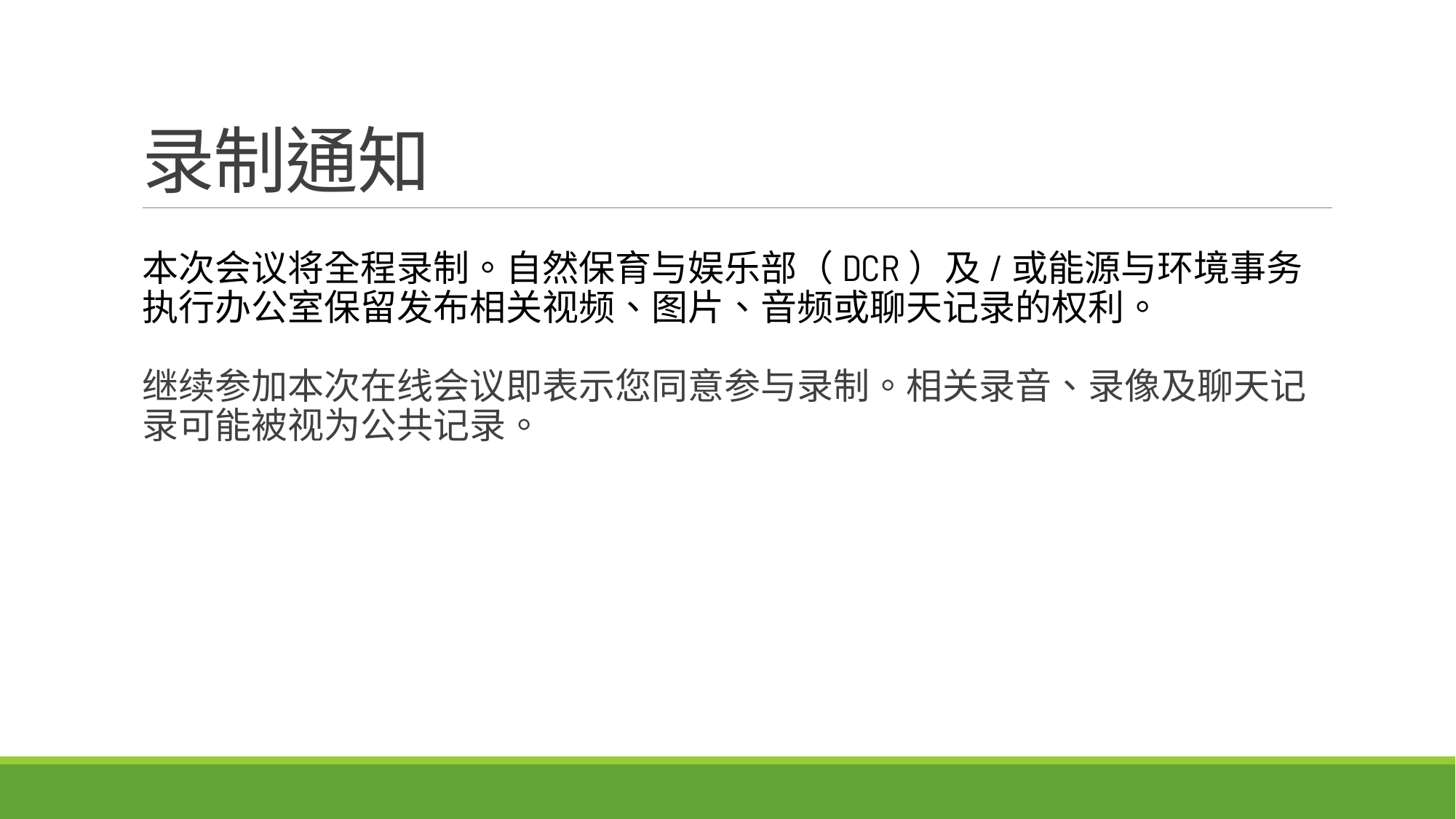

# 录制通知
本次会议将全程录制。自然保育与娱乐部（DCR）及/或能源与环境事务执行办公室保留发布相关视频、图片、音频或聊天记录的权利。
继续参加本次在线会议即表示您同意参与录制。相关录音、录像及聊天记录可能被视为公共记录。